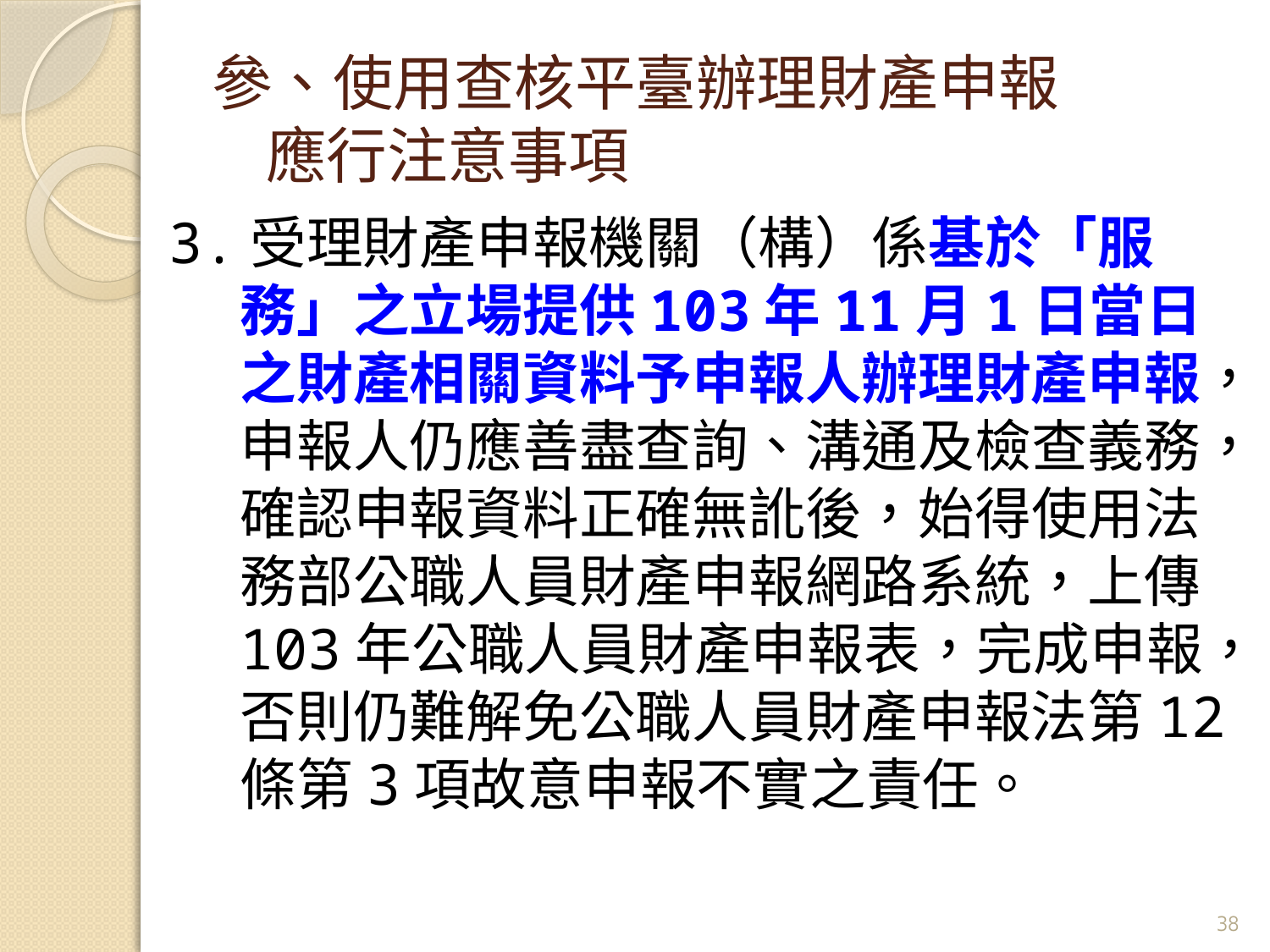

# 參、使用查核平臺辦理財產申報 應行注意事項
3.受理財產申報機關（構）係基於「服務」之立場提供103年11月1日當日之財產相關資料予申報人辦理財產申報，申報人仍應善盡查詢、溝通及檢查義務，確認申報資料正確無訛後，始得使用法務部公職人員財產申報網路系統，上傳103年公職人員財產申報表，完成申報，否則仍難解免公職人員財產申報法第12條第3項故意申報不實之責任。

38